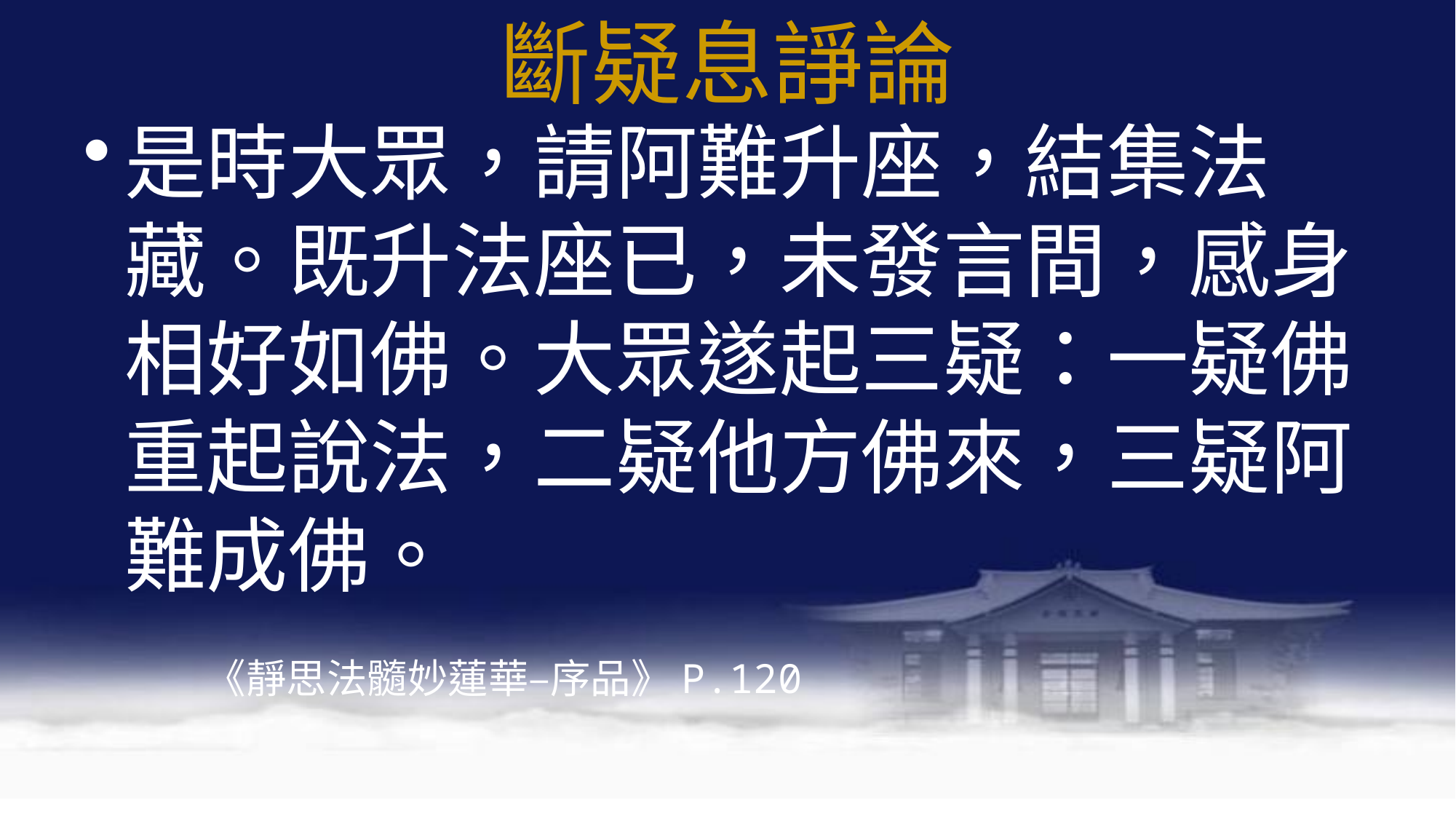

# 斷疑息諍論
是時大眾，請阿難升座，結集法藏。既升法座已，未發言間，感身相好如佛。大眾遂起三疑：一疑佛重起說法，二疑他方佛來，三疑阿難成佛。
《靜思法髓妙蓮華–序品》P.120